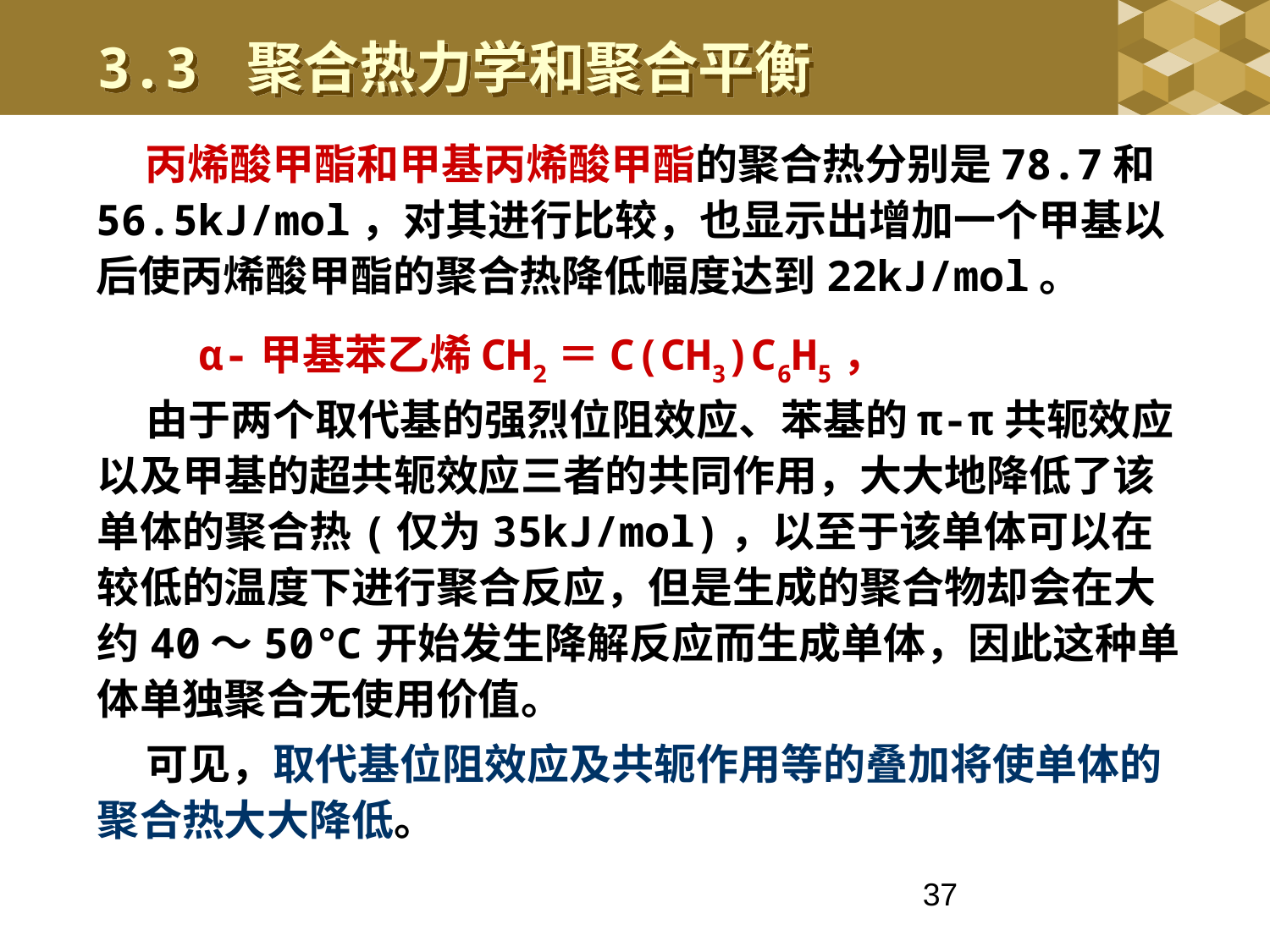

3.3 聚合热力学和聚合平衡
    丙烯酸甲酯和甲基丙烯酸甲酯的聚合热分别是78.7和56.5kJ/mol，对其进行比较，也显示出增加一个甲基以后使丙烯酸甲酯的聚合热降低幅度达到22kJ/mol。
    α-甲基苯乙烯CH2＝C(CH3)C6H5，
    由于两个取代基的强烈位阻效应、苯基的π-π共轭效应以及甲基的超共轭效应三者的共同作用，大大地降低了该单体的聚合热(仅为35kJ/mol)，以至于该单体可以在较低的温度下进行聚合反应，但是生成的聚合物却会在大约40～50℃开始发生降解反应而生成单体，因此这种单体单独聚合无使用价值。
    可见，取代基位阻效应及共轭作用等的叠加将使单体的聚合热大大降低。
37